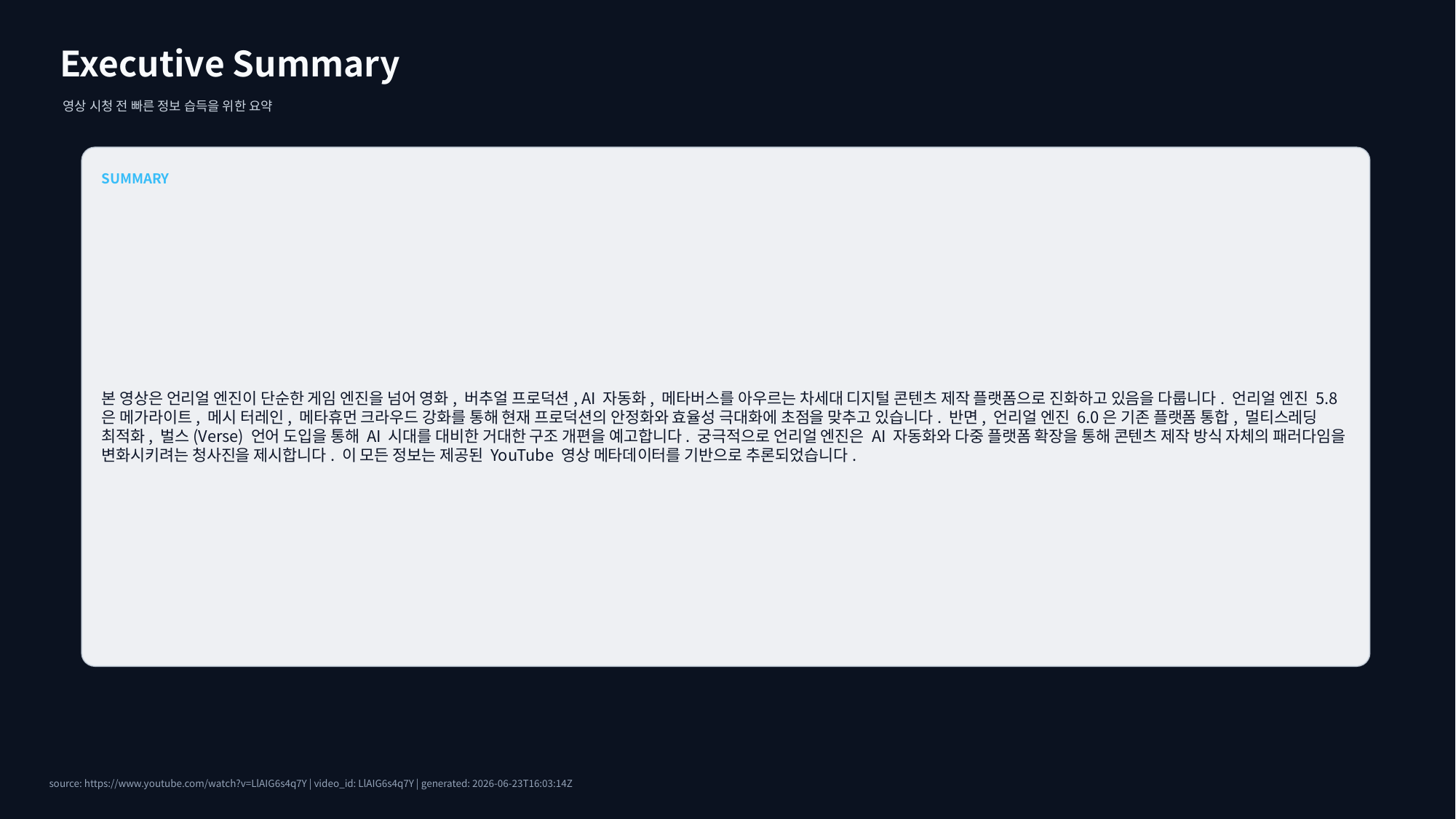

Executive Summary
영상 시청 전 빠른 정보 습득을 위한 요약

SUMMARY
본 영상은 언리얼 엔진이 단순한 게임 엔진을 넘어 영화, 버추얼 프로덕션, AI 자동화, 메타버스를 아우르는 차세대 디지털 콘텐츠 제작 플랫폼으로 진화하고 있음을 다룹니다. 언리얼 엔진 5.8은 메가라이트, 메시 터레인, 메타휴먼 크라우드 강화를 통해 현재 프로덕션의 안정화와 효율성 극대화에 초점을 맞추고 있습니다. 반면, 언리얼 엔진 6.0은 기존 플랫폼 통합, 멀티스레딩 최적화, 벌스(Verse) 언어 도입을 통해 AI 시대를 대비한 거대한 구조 개편을 예고합니다. 궁극적으로 언리얼 엔진은 AI 자동화와 다중 플랫폼 확장을 통해 콘텐츠 제작 방식 자체의 패러다임을 변화시키려는 청사진을 제시합니다. 이 모든 정보는 제공된 YouTube 영상 메타데이터를 기반으로 추론되었습니다.
source: https://www.youtube.com/watch?v=LlAIG6s4q7Y | video_id: LlAIG6s4q7Y | generated: 2026-06-23T16:03:14Z